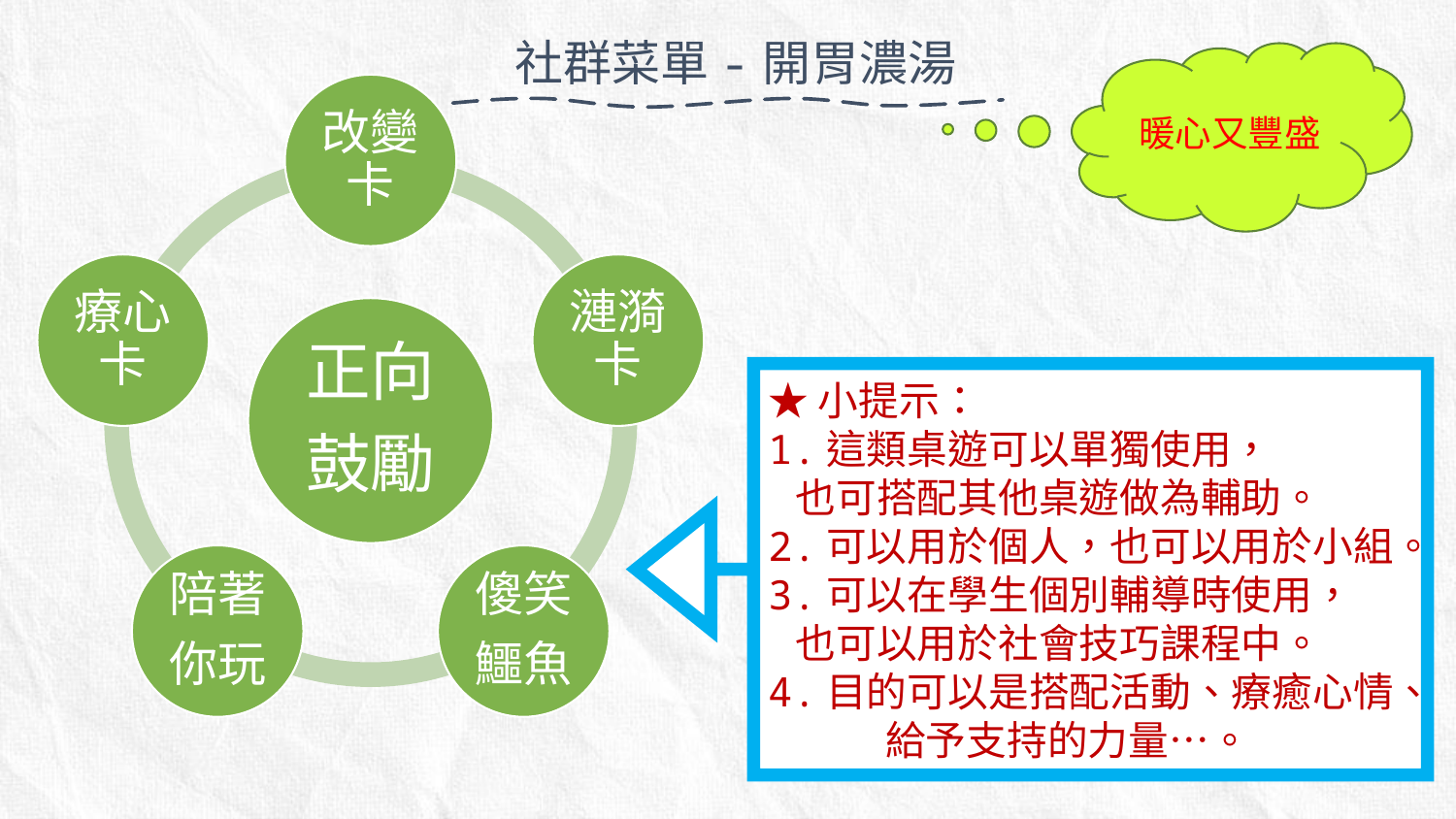

社群菜單-開胃濃湯
暖心又豐盛
正向
鼓勵
改變卡
漣漪卡
傻笑
鱷魚
陪著
你玩
療心卡

★小提示：
1.這類桌遊可以單獨使用，
  也可搭配其他桌遊做為輔助。
2.可以用於個人，也可以用於小組。
3.可以在學生個別輔導時使用，
  也可以用於社會技巧課程中。
4.目的可以是搭配活動、療癒心情、
            給予支持的力量…。